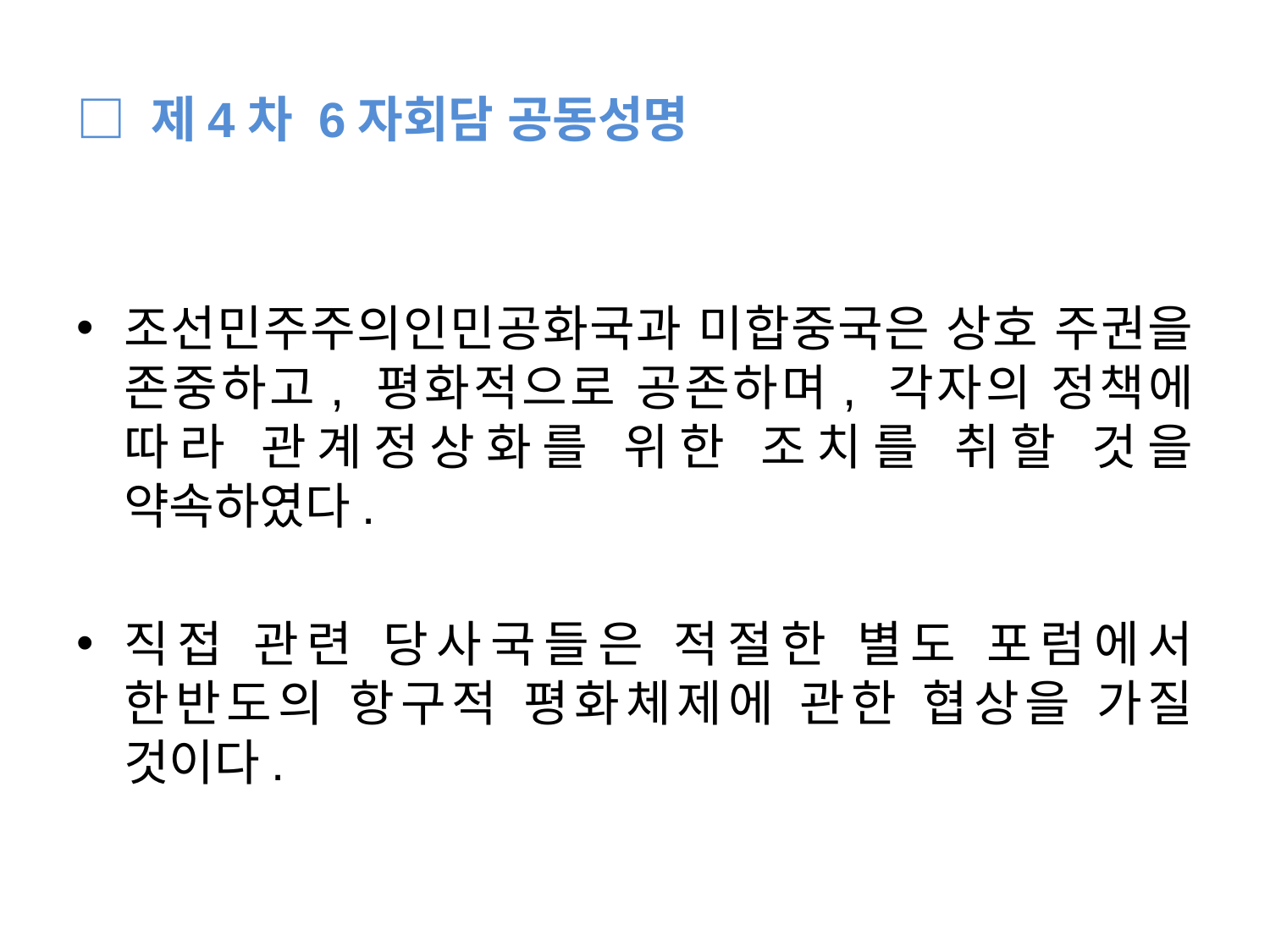

# □ 제4차 6자회담 공동성명

조선민주주의인민공화국과 미합중국은 상호 주권을 존중하고, 평화적으로 공존하며, 각자의 정책에 따라 관계정상화를 위한 조치를 취할 것을 약속하였다.

직접 관련 당사국들은 적절한 별도 포럼에서 한반도의 항구적 평화체제에 관한 협상을 가질 것이다.